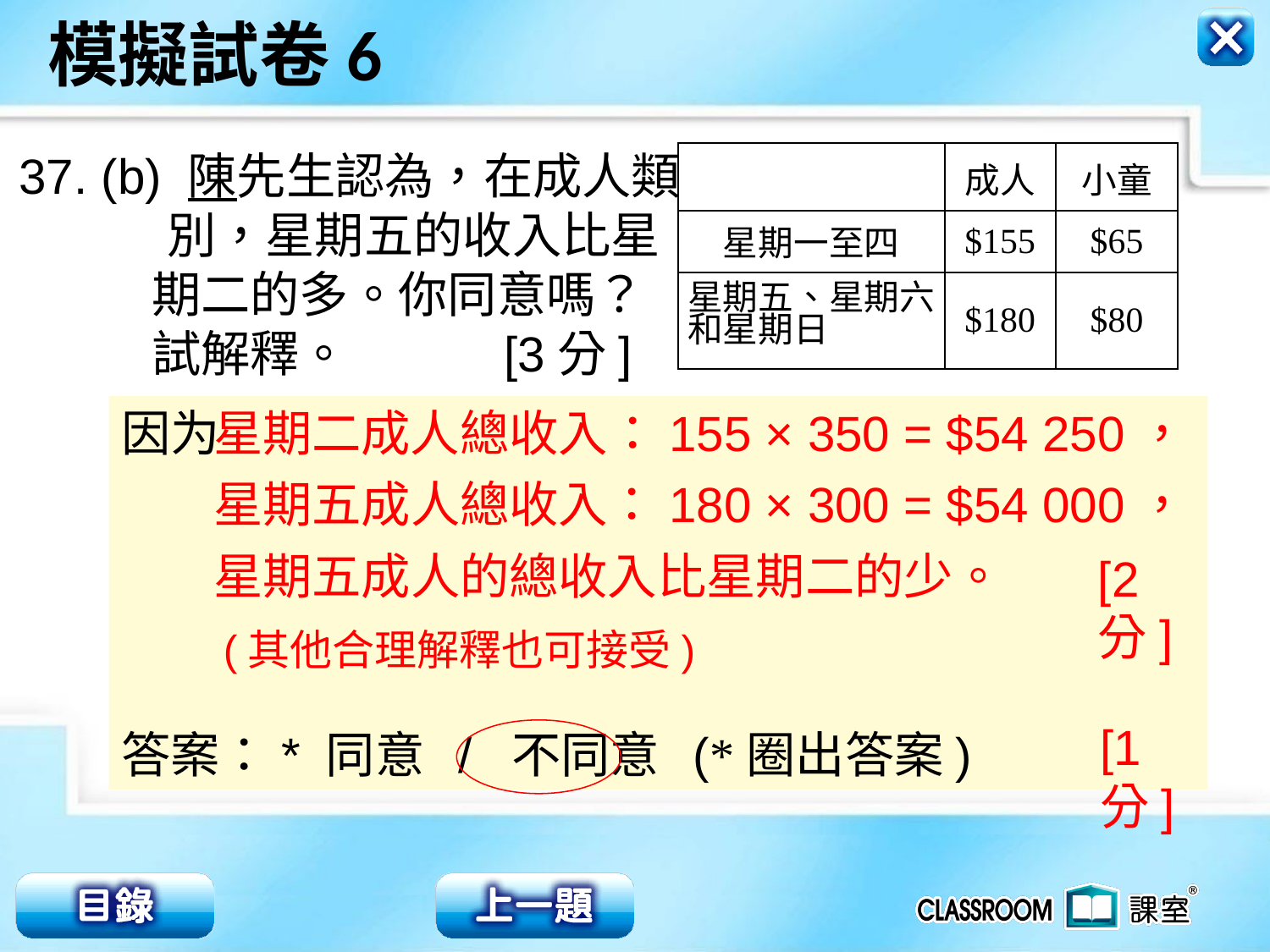

37. (b) 陳先生認為，在成人類
　　　別，星期五的收入比星
           期二的多。你同意嗎？
           試解釋。             [3分]
|  | 成人 | 小童 |
| --- | --- | --- |
| 星期一至四 | $155 | $65 |
| 星期五、星期六和星期日 | $180 | $80 |
          星期二成人總收入：155 × 350 = $54 250，
          星期五成人總收入：180 × 300 = $54 000，
          星期五成人的總收入比星期二的少。
          (其他合理解釋也可接受)
因为

答案：* 同意  /  不同意  (*圈出答案)
[2分]
[1分]